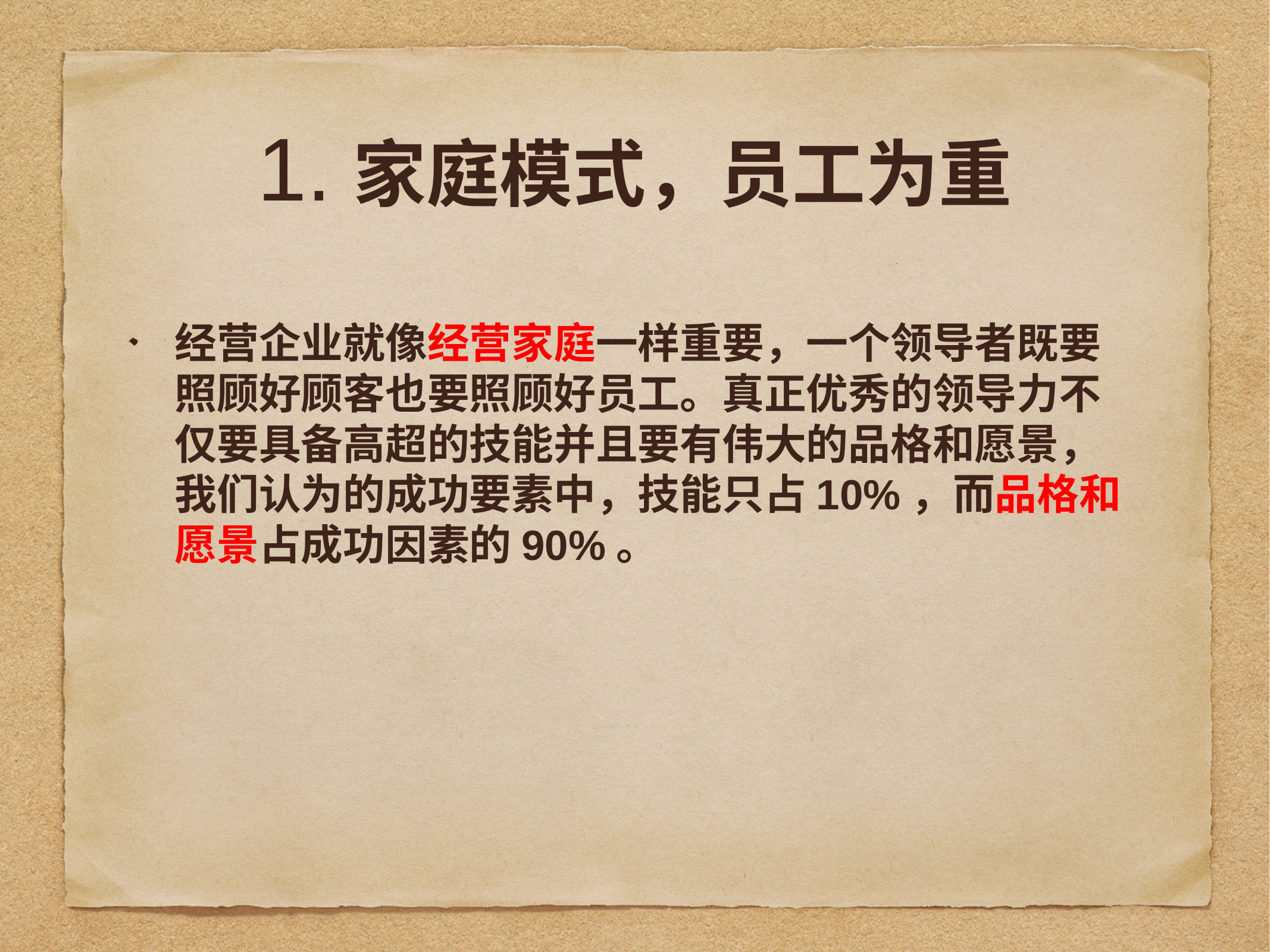

# 1.家庭模式，员工为重
经营企业就像经营家庭一样重要，一个领导者既要照顾好顾客也要照顾好员工。真正优秀的领导力不仅要具备高超的技能并且要有伟大的品格和愿景，我们认为的成功要素中，技能只占10%，而品格和愿景占成功因素的90%。